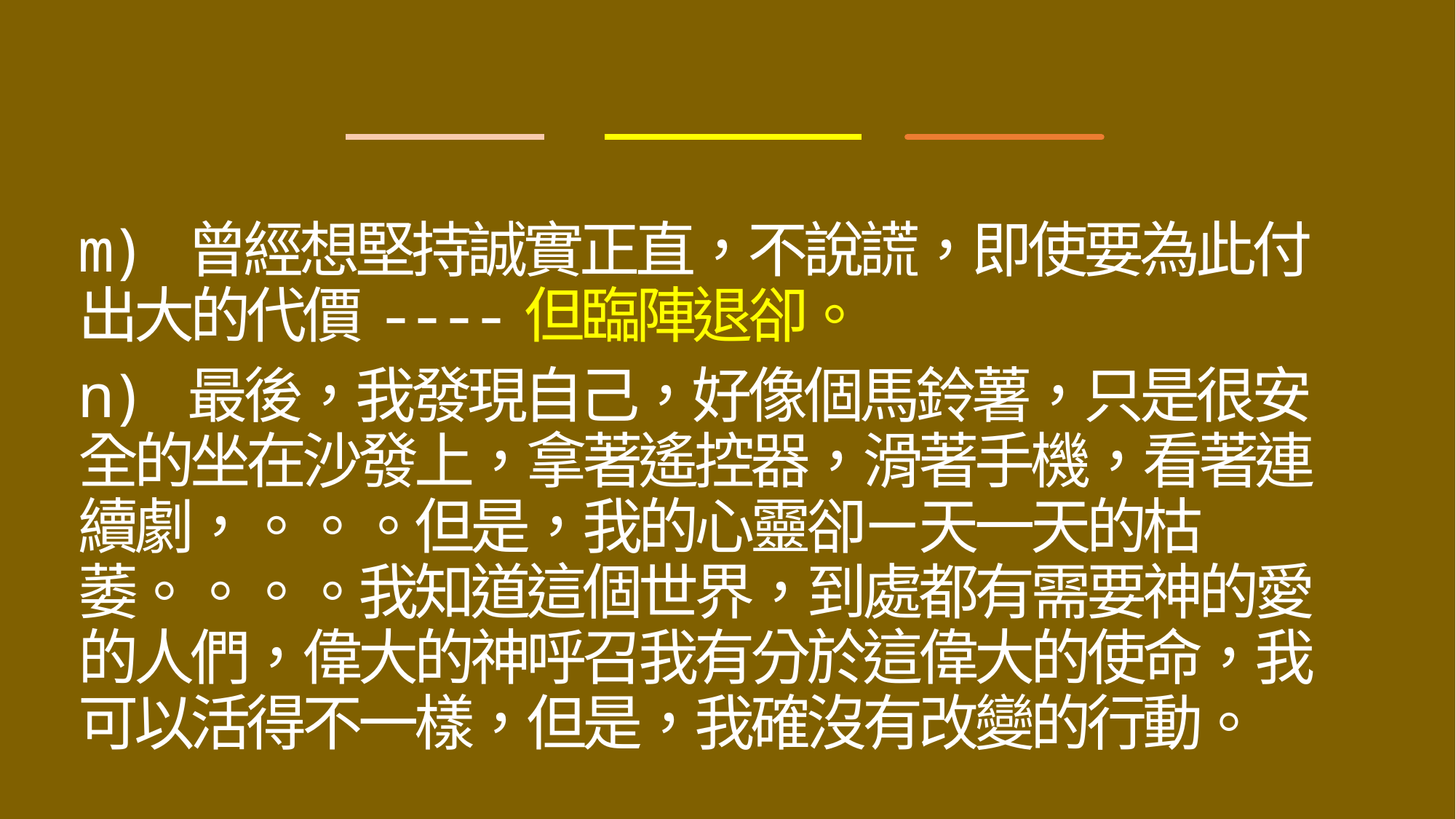

m)	曾經想堅持誠實正直，不說謊，即使要為此付出大的代價----但臨陣退卻。
n)	最後，我發現自己，好像個馬鈴薯，只是很安全的坐在沙發上，拿著遙控器，滑著手機，看著連續劇，。。。但是，我的心靈卻ㄧ天一天的枯萎。。。。我知道這個世界，到處都有需要神的愛的人們，偉大的神呼召我有分於這偉大的使命，我可以活得不一樣，但是，我確沒有改變的行動。